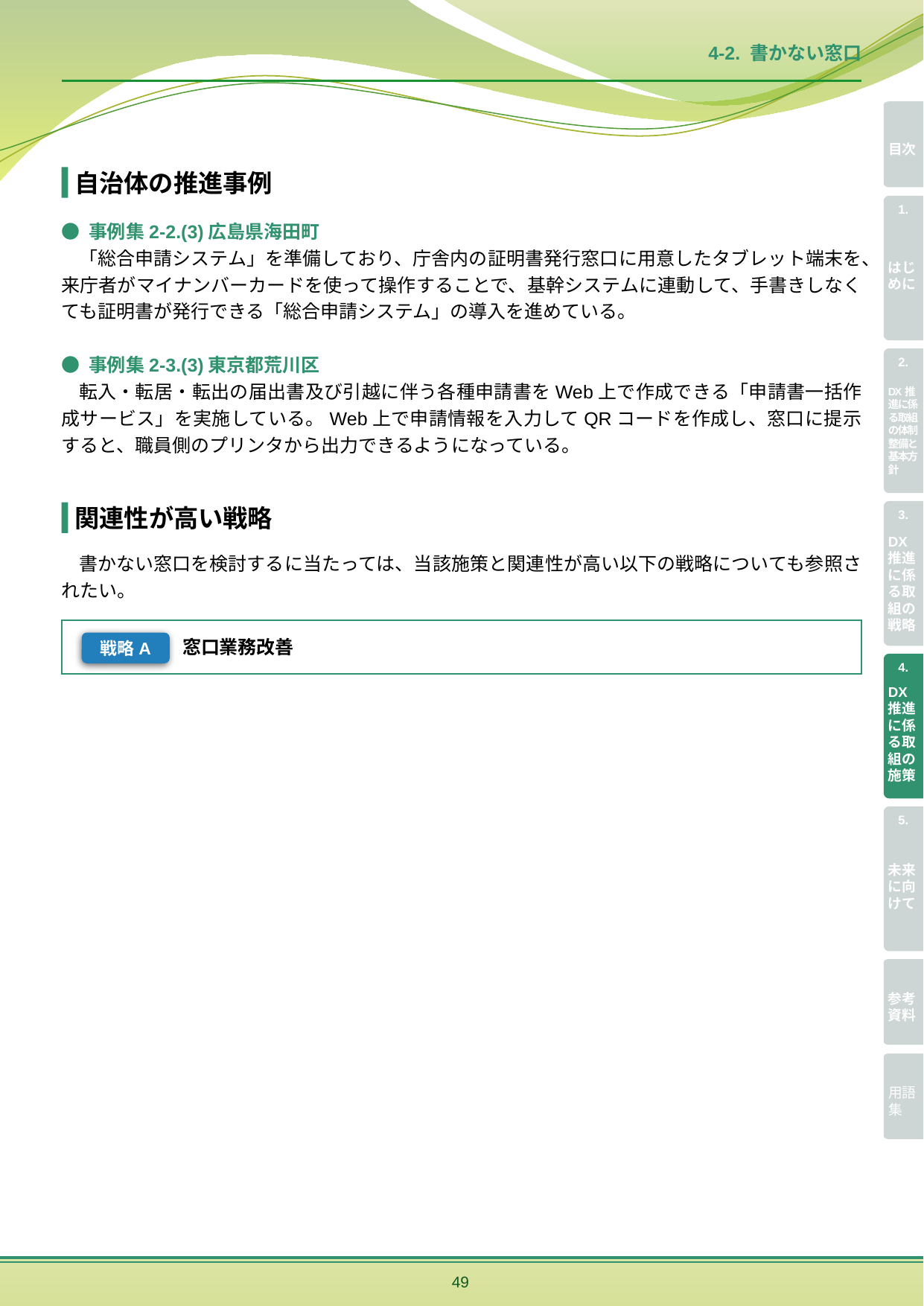

4-2. 書かない窓口

自治体の推進事例
● 事例集2-2.(3)広島県海田町
「総合申請システム」を準備しており、庁舎内の証明書発行窓口に用意したタブレット端末を、来庁者がマイナンバーカードを使って操作することで、基幹システムに連動して、手書きしなくても証明書が発行できる「総合申請システム」の導入を進めている。

● 事例集2-3.(3)東京都荒川区
転入・転居・転出の届出書及び引越に伴う各種申請書をWeb上で作成できる「申請書一括作成サービス」を実施している。Web上で申請情報を入力してQRコードを作成し、窓口に提示すると、職員側のプリンタから出力できるようになっている。

関連性が高い戦略
書かない窓口を検討するに当たっては、当該施策と関連性が高い以下の戦略についても参照されたい。
窓口業務改善
戦略A
49